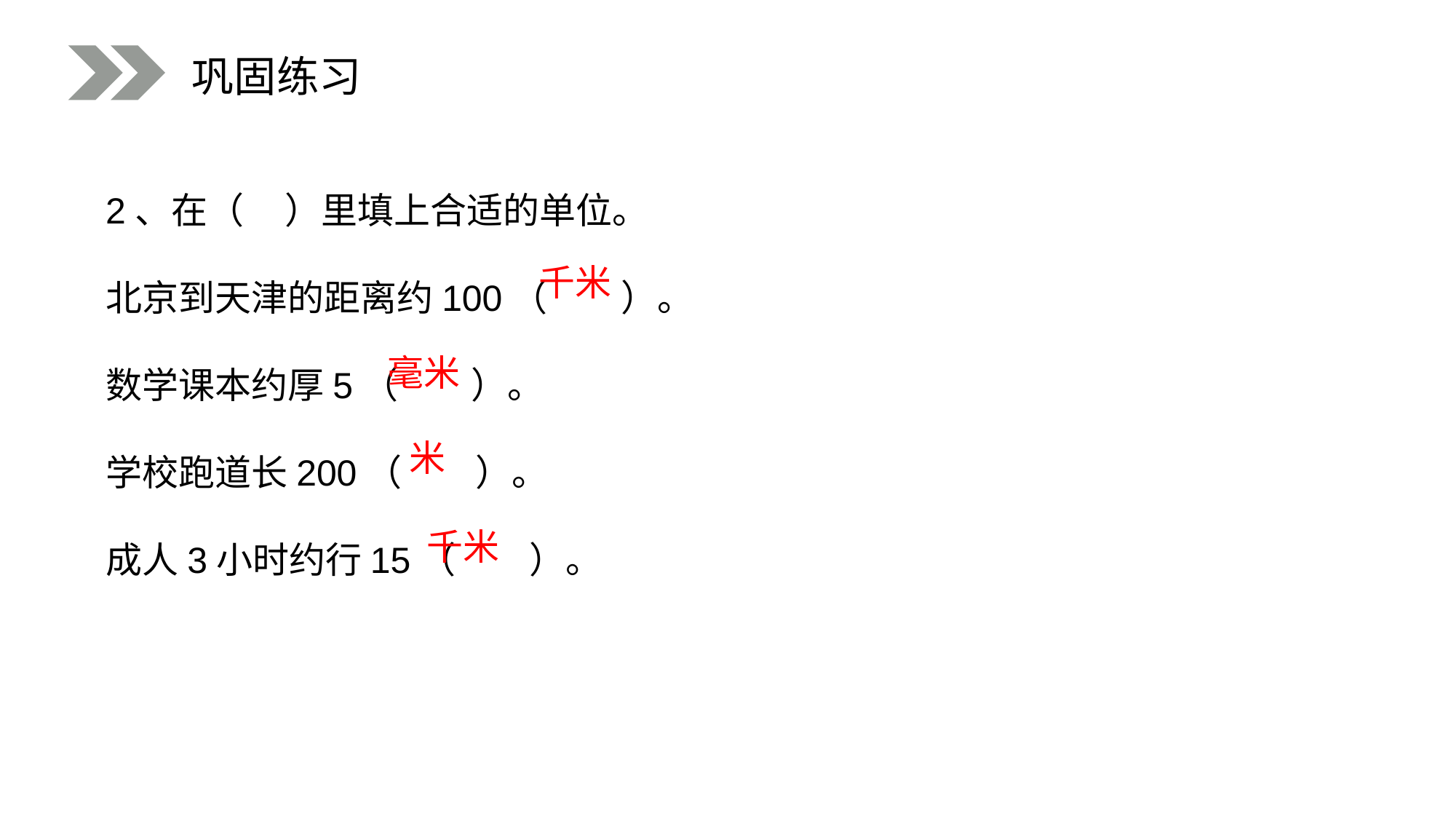

巩固练习
2、在（     ）里填上合适的单位。
北京到天津的距离约100（         ）。
数学课本约厚5（         ）。优翼
学校跑道长200（         ）。
成人3小时约行15（         ）。
千米
毫米
米
千米